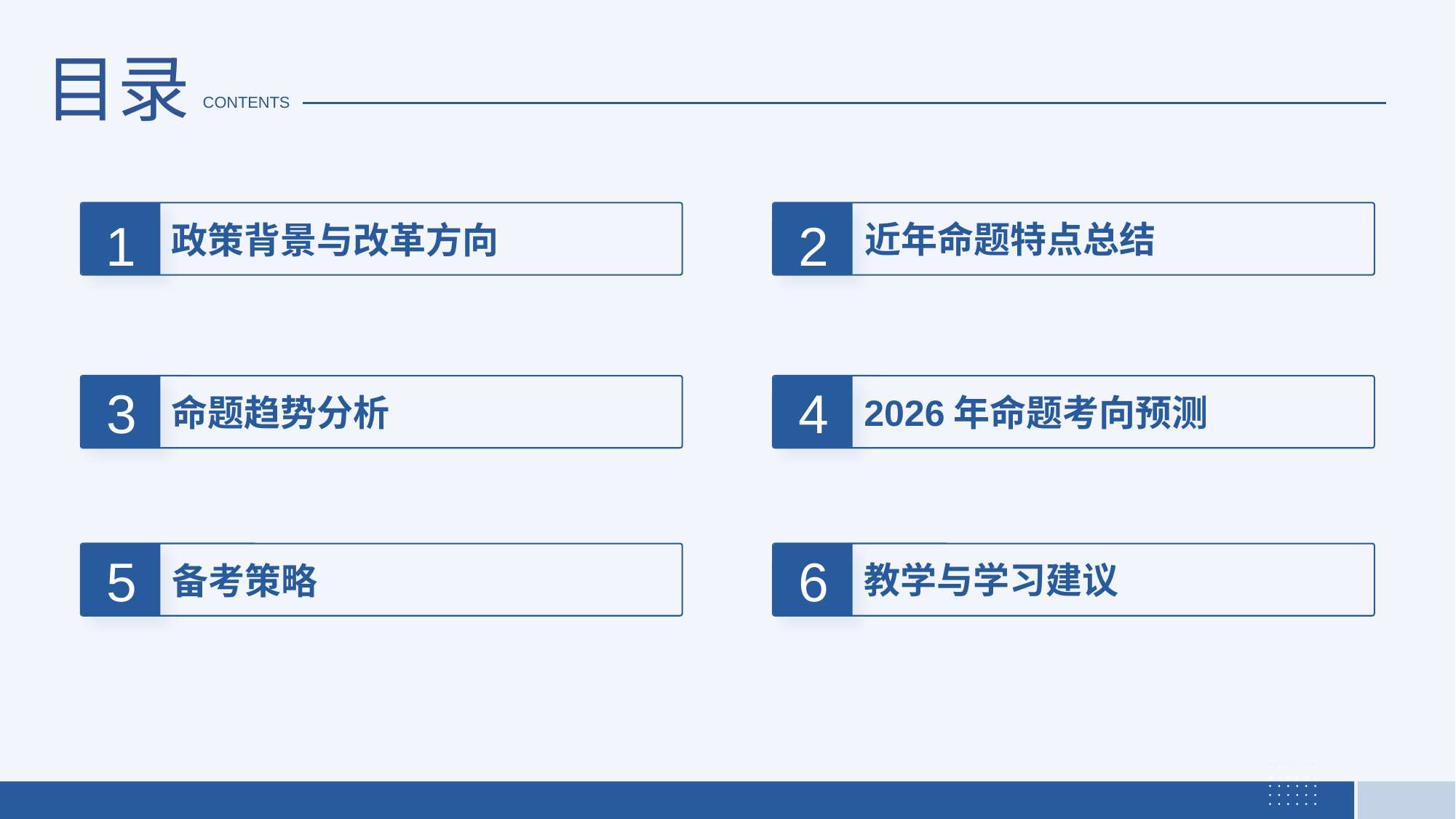

目录
CONTENTS

1

2
近年命题特点总结
政策背景与改革方向
3

4

命题趋势分析
2026年命题考向预测
5

6

教学与学习建议
备考策略